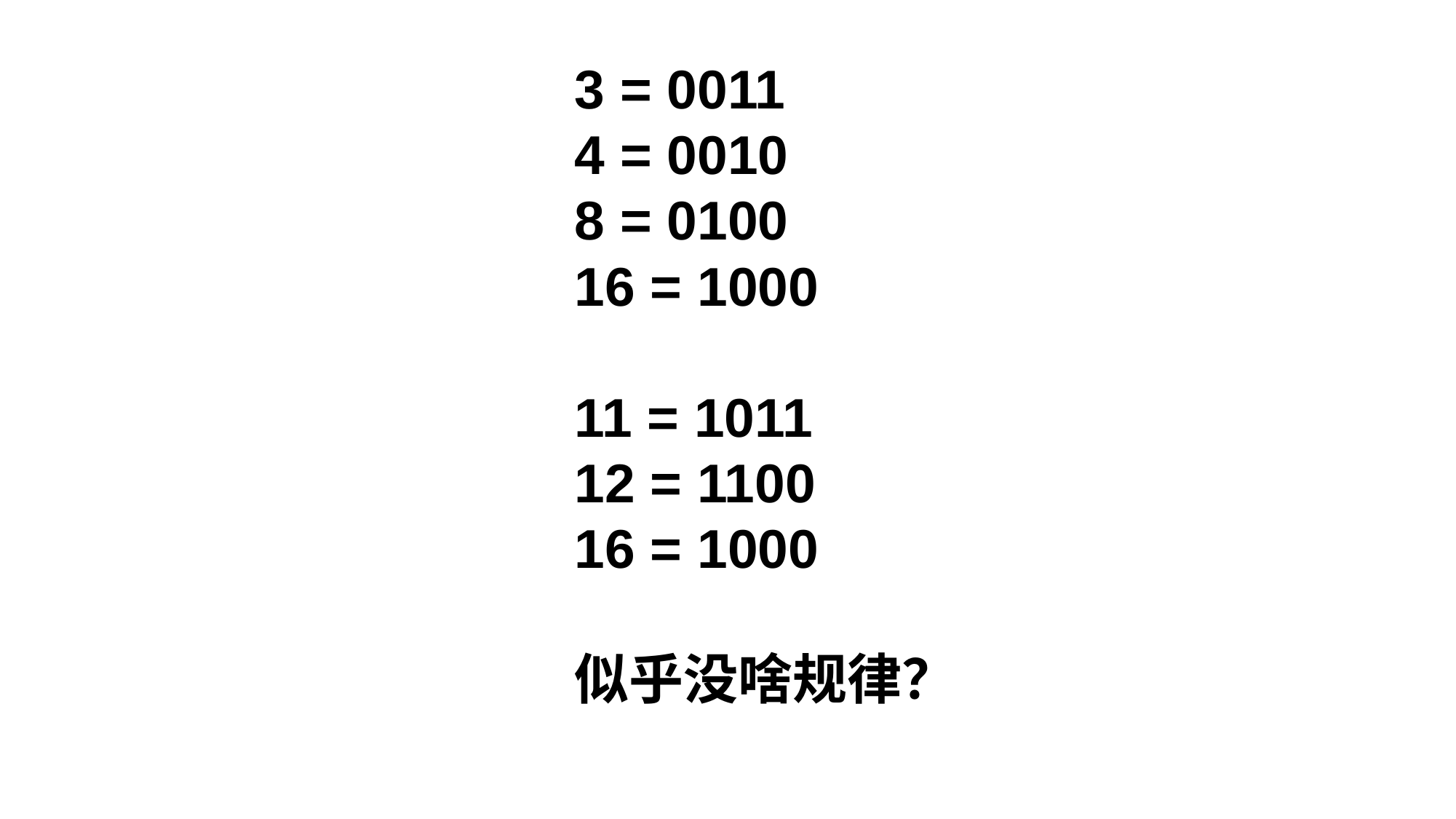

3 = 0011
4 = 0010
8 = 0100
16 = 1000

11 = 1011
12 = 1100
16 = 1000

似乎没啥规律？